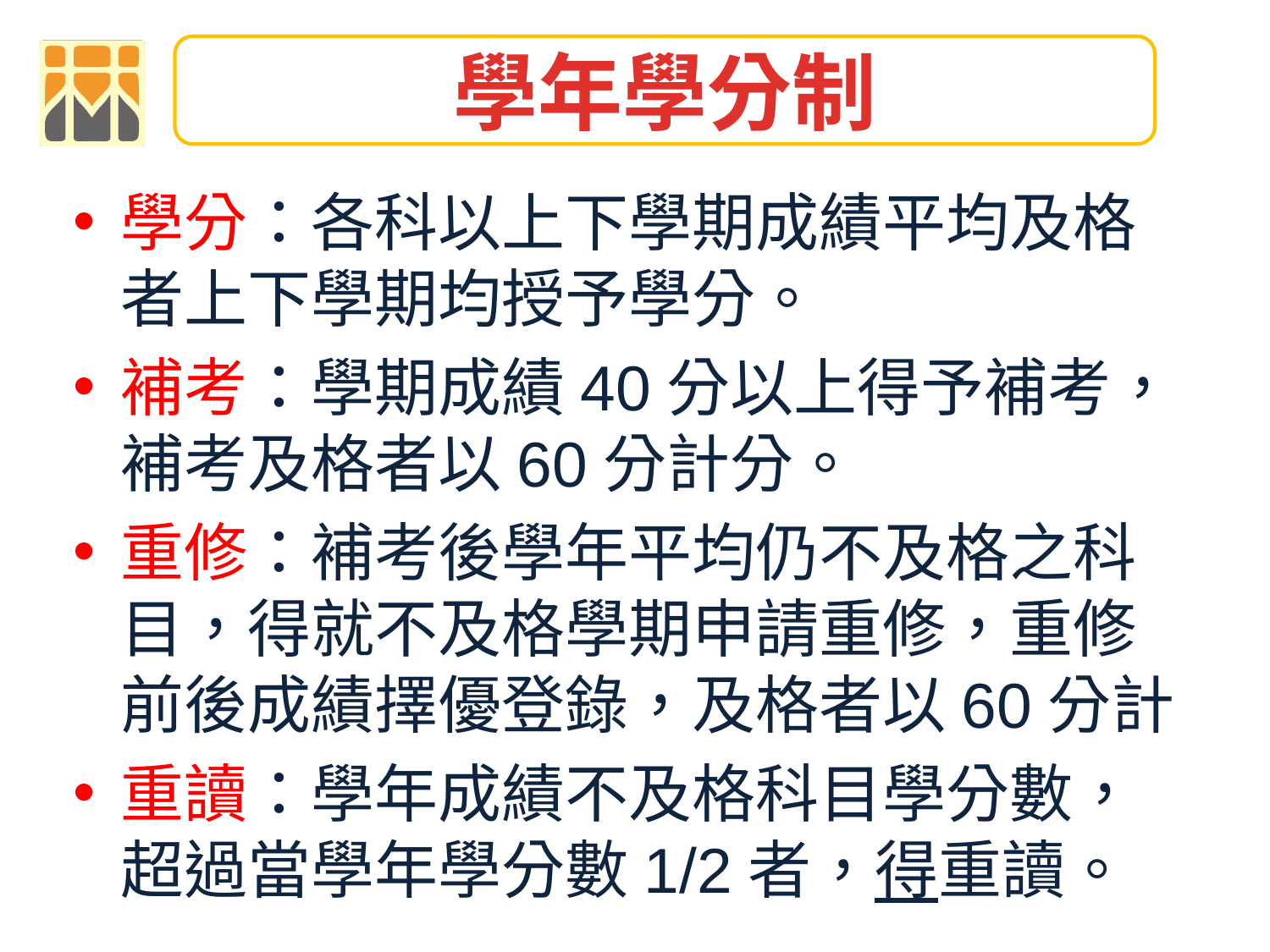

學年學分制
學分：各科以上下學期成績平均及格者上下學期均授予學分。
補考：學期成績40分以上得予補考，補考及格者以60分計分。
重修：補考後學年平均仍不及格之科目，得就不及格學期申請重修，重修前後成績擇優登錄，及格者以60分計
重讀：學年成績不及格科目學分數，超過當學年學分數1/2者，得重讀。